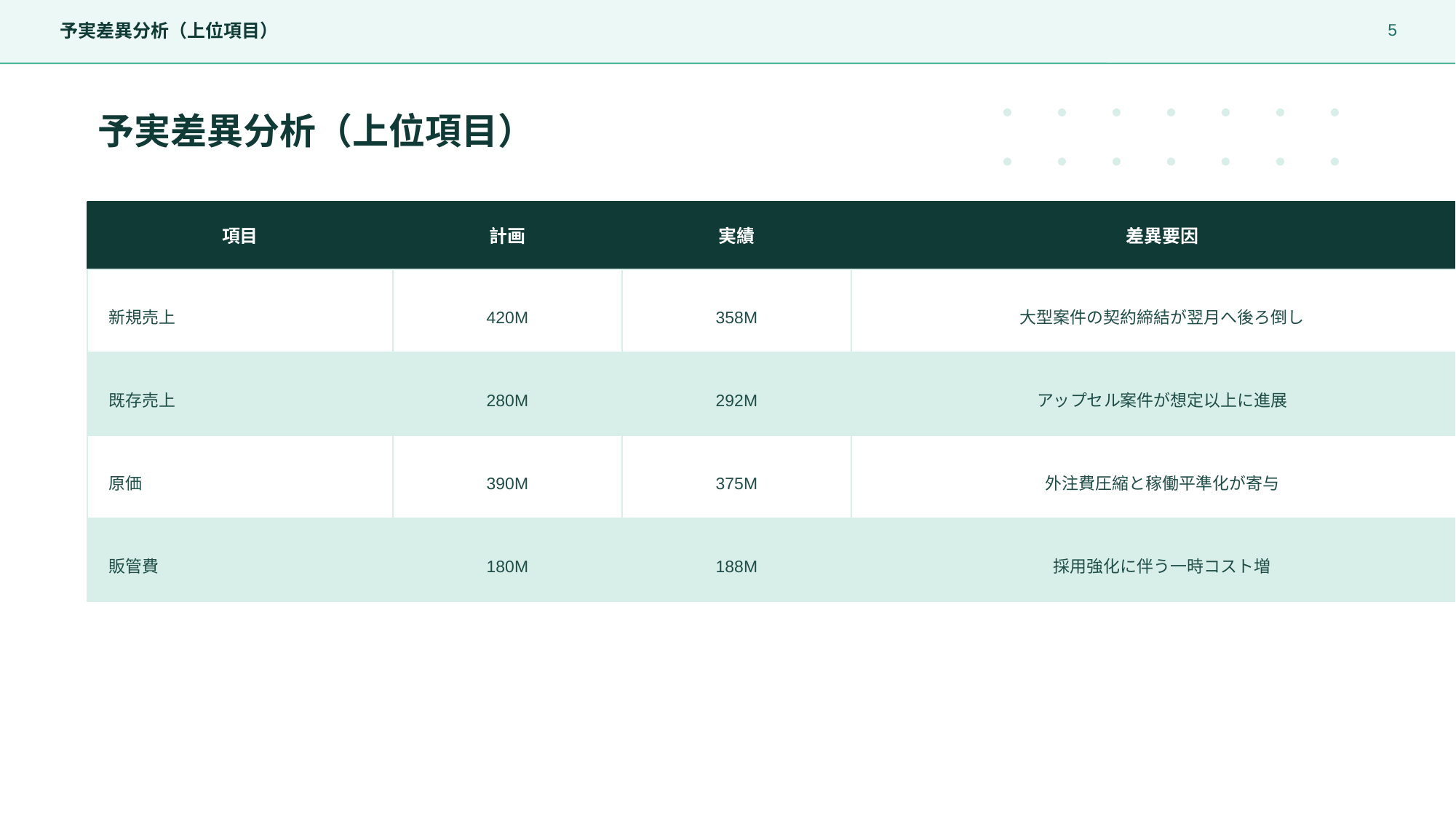

5
予実差異分析（上位項目）

予実差異分析（上位項目）

項目
計画
実績
差異要因

新規売上
420M
358M
大型案件の契約締結が翌月へ後ろ倒し

既存売上
280M
292M
アップセル案件が想定以上に進展

原価
390M
375M
外注費圧縮と稼働平準化が寄与

販管費
180M
188M
採用強化に伴う一時コスト増